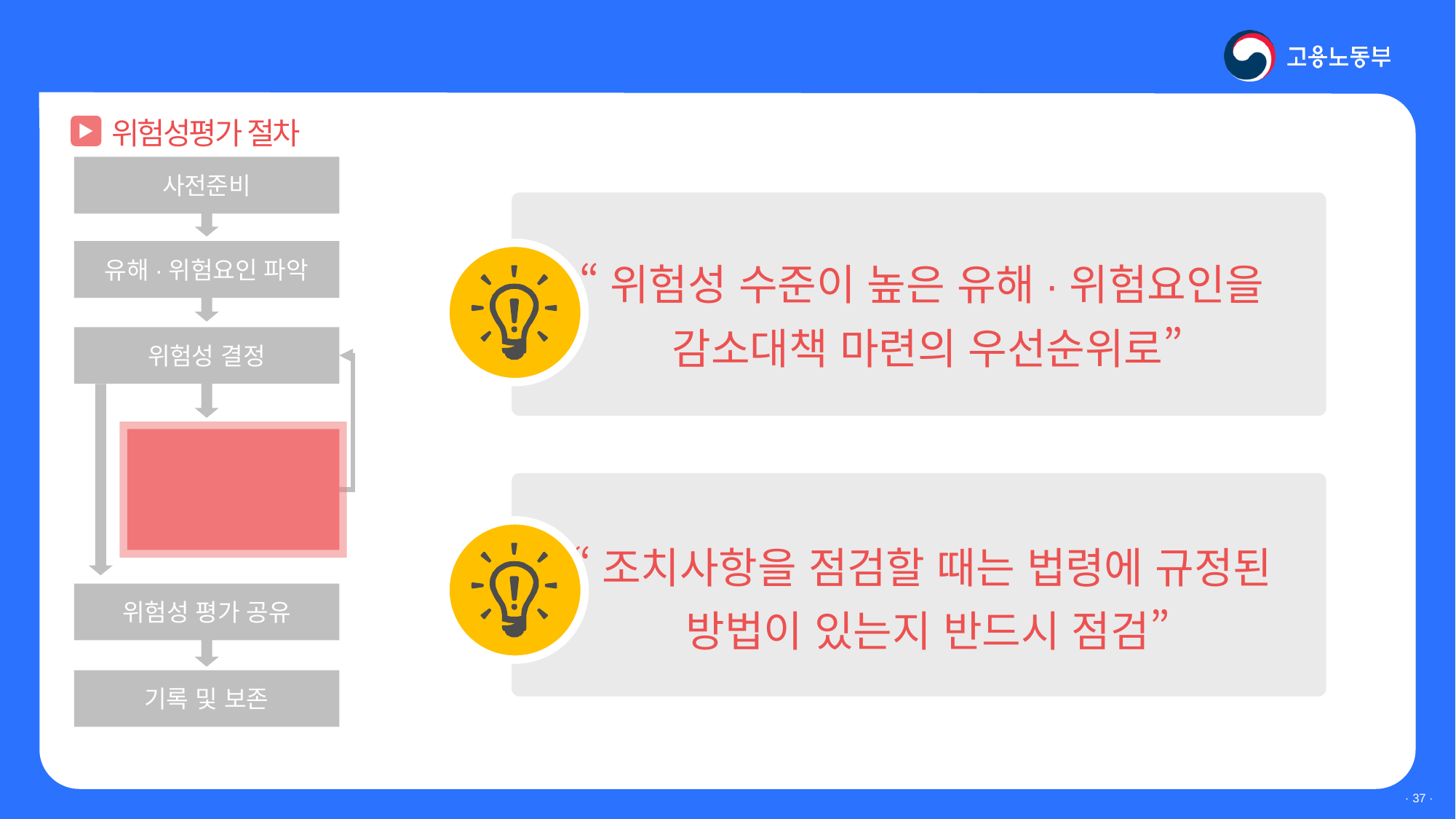

Ⅲ. 위험성평가 실시는 어떻게?
위험성평가 절차

사전준비

유해·위험요인 파악

위험성 결정

위험성 감소대책
수립 및 실행
위험성 평가 공유

기록 및 보존

“위험성 수준이 높은 유해·위험요인을
감소대책 마련의 우선순위로”

“조치사항을 점검할 때는 법령에 규정된
방법이 있는지 반드시 점검”
· 37 ·